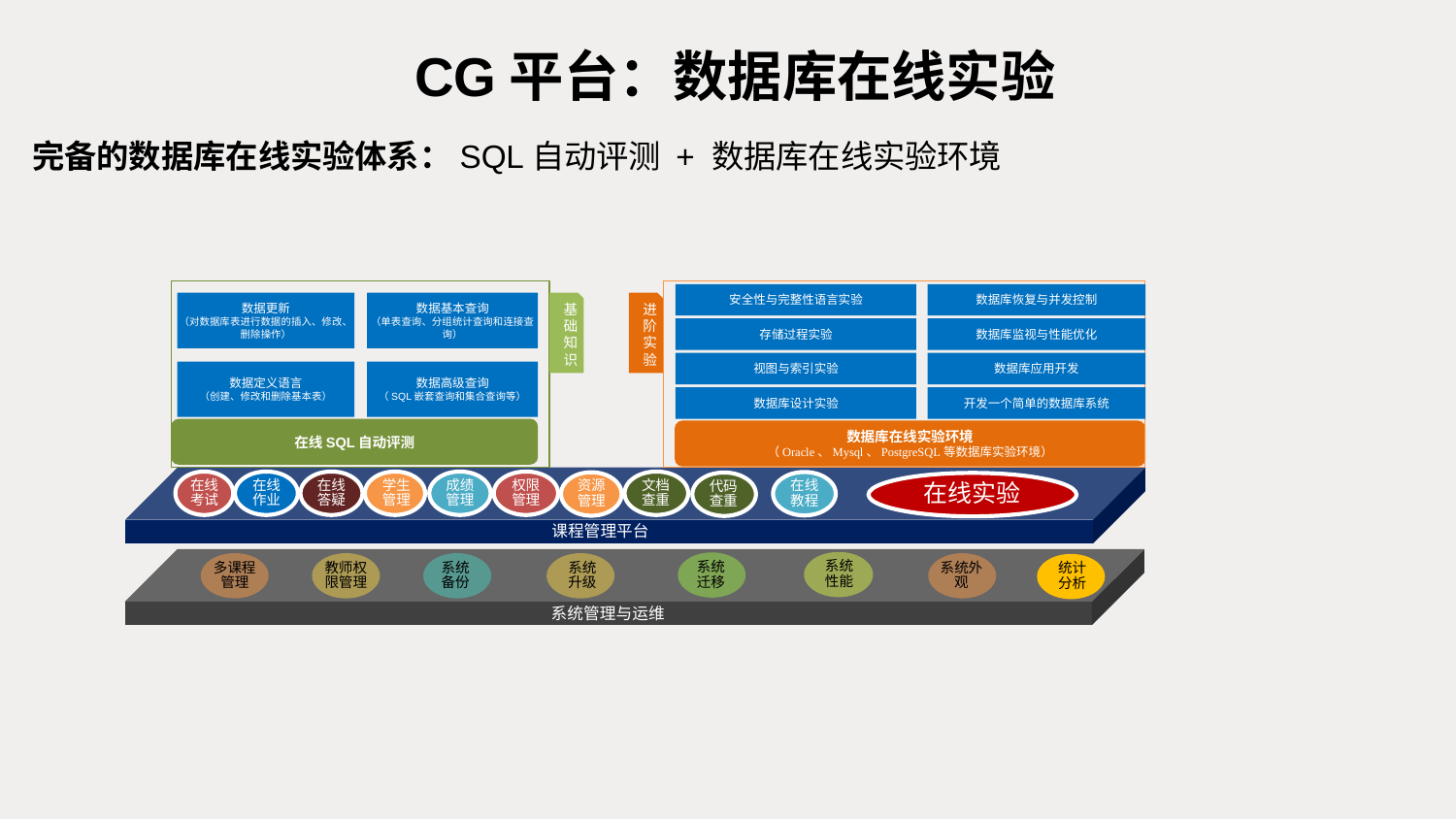

CG平台：数据库在线实验
完备的数据库在线实验体系：SQL自动评测 + 数据库在线实验环境

安全性与完整性语言实验
数据库恢复与并发控制
数据更新
（对数据库表进行数据的插入、修改、删除操作）
数据基本查询
（单表查询、分组统计查询和连接查询）
基础知识
进阶实验
存储过程实验
数据库监视与性能优化
视图与索引实验
数据库应用开发
数据定义语言
（创建、修改和删除基本表）
数据高级查询
（SQL嵌套查询和集合查询等）
数据库设计实验
开发一个简单的数据库系统
在线SQL自动评测
数据库在线实验环境
（Oracle、Mysql、PostgreSQL等数据库实验环境）

在线考试

在线作业

在线答疑

学生
管理

成绩管理

权限管理

文档查重

在线教程

资源管理

代码查重

在线实验
课程管理平台

系统性能

系统迁移

多课程管理

教师权限管理

系统备份

系统升级

系统外观

统计分析
系统管理与运维